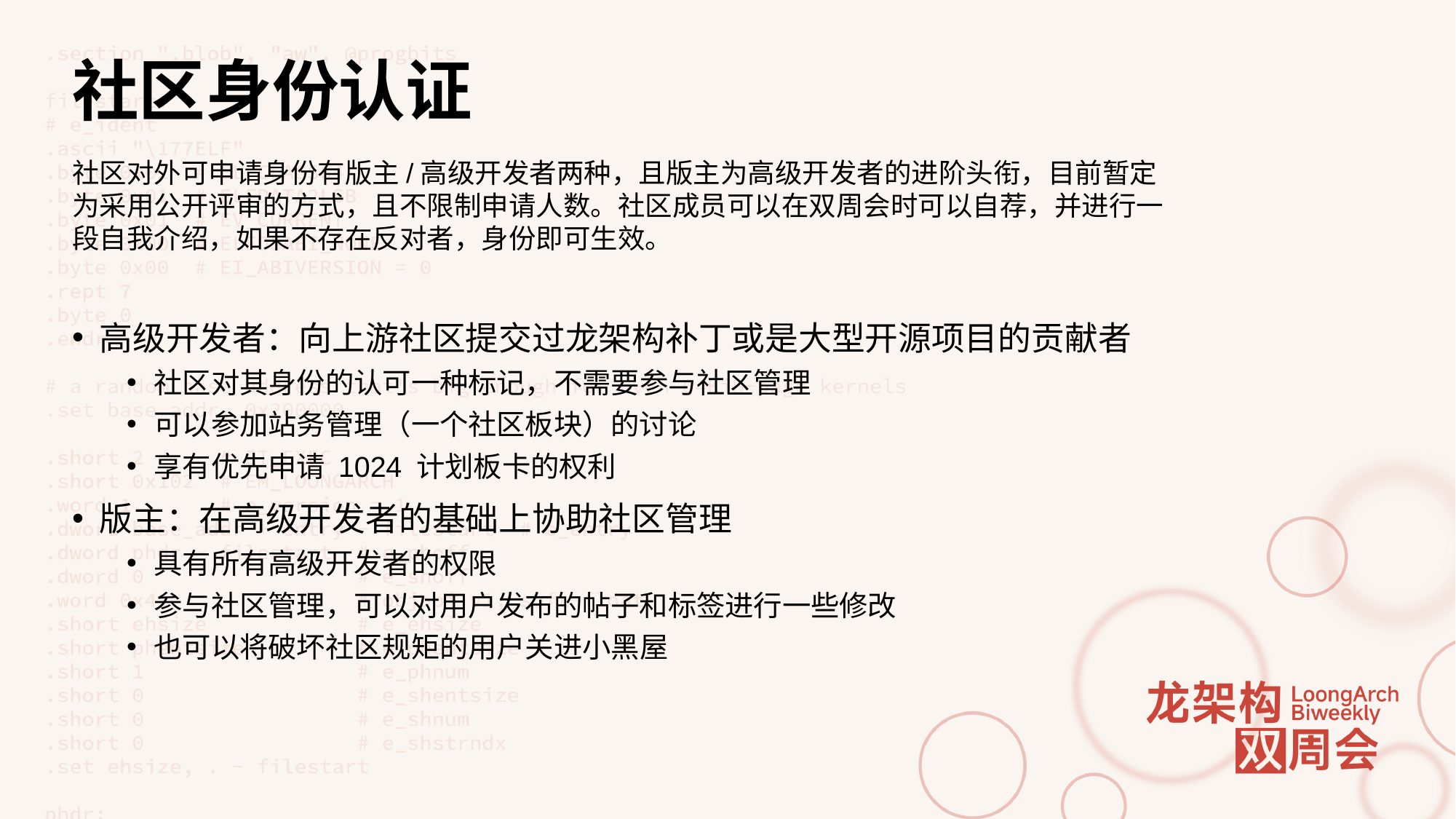

# 社区身份认证
社区对外可申请身份有版主/高级开发者两种，且版主为高级开发者的进阶头衔，目前暂定为采用公开评审的方式，且不限制申请人数。社区成员可以在双周会时可以自荐，并进行一段自我介绍，如果不存在反对者，身份即可生效。

高级开发者：向上游社区提交过龙架构补丁或是大型开源项目的贡献者
社区对其身份的认可一种标记，不需要参与社区管理
可以参加站务管理（一个社区板块）的讨论
享有优先申请 1024 计划板卡的权利
版主：在高级开发者的基础上协助社区管理
具有所有高级开发者的权限
参与社区管理，可以对用户发布的帖子和标签进行一些修改
也可以将破坏社区规矩的用户关进小黑屋